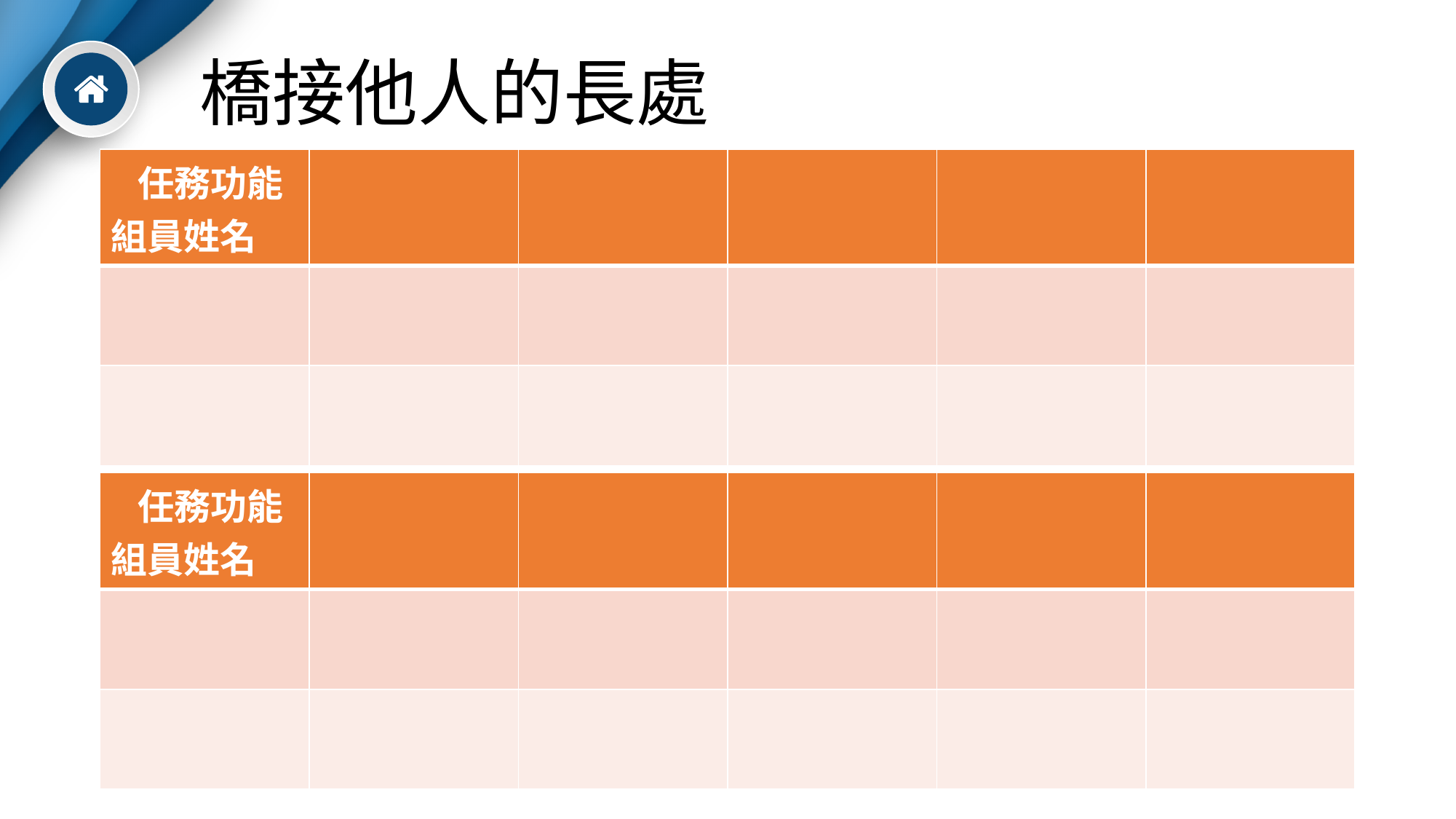

# 橋接他人的長處
| 任務功能 組員姓名 |  |  |  |  |  |
| --- | --- | --- | --- | --- | --- |
|  |  |  |  |  |  |
|  |  |  |  |  |  |
| 任務功能 組員姓名 |  |  |  |  |  |
| --- | --- | --- | --- | --- | --- |
|  |  |  |  |  |  |
|  |  |  |  |  |  |